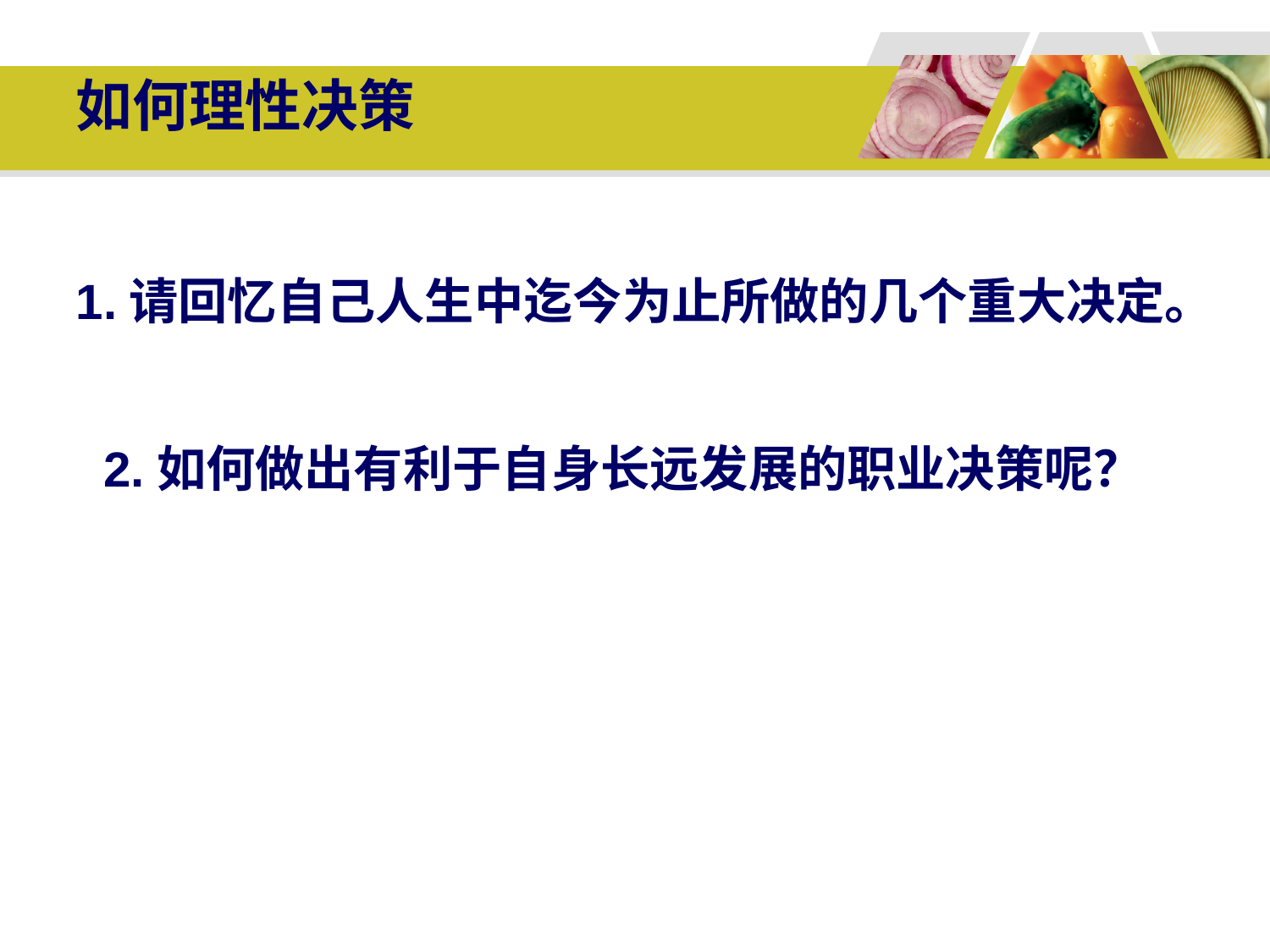

# 如何理性决策

1.请回忆自己人生中迄今为止所做的几个重大决定。

  2.如何做出有利于自身长远发展的职业决策呢？